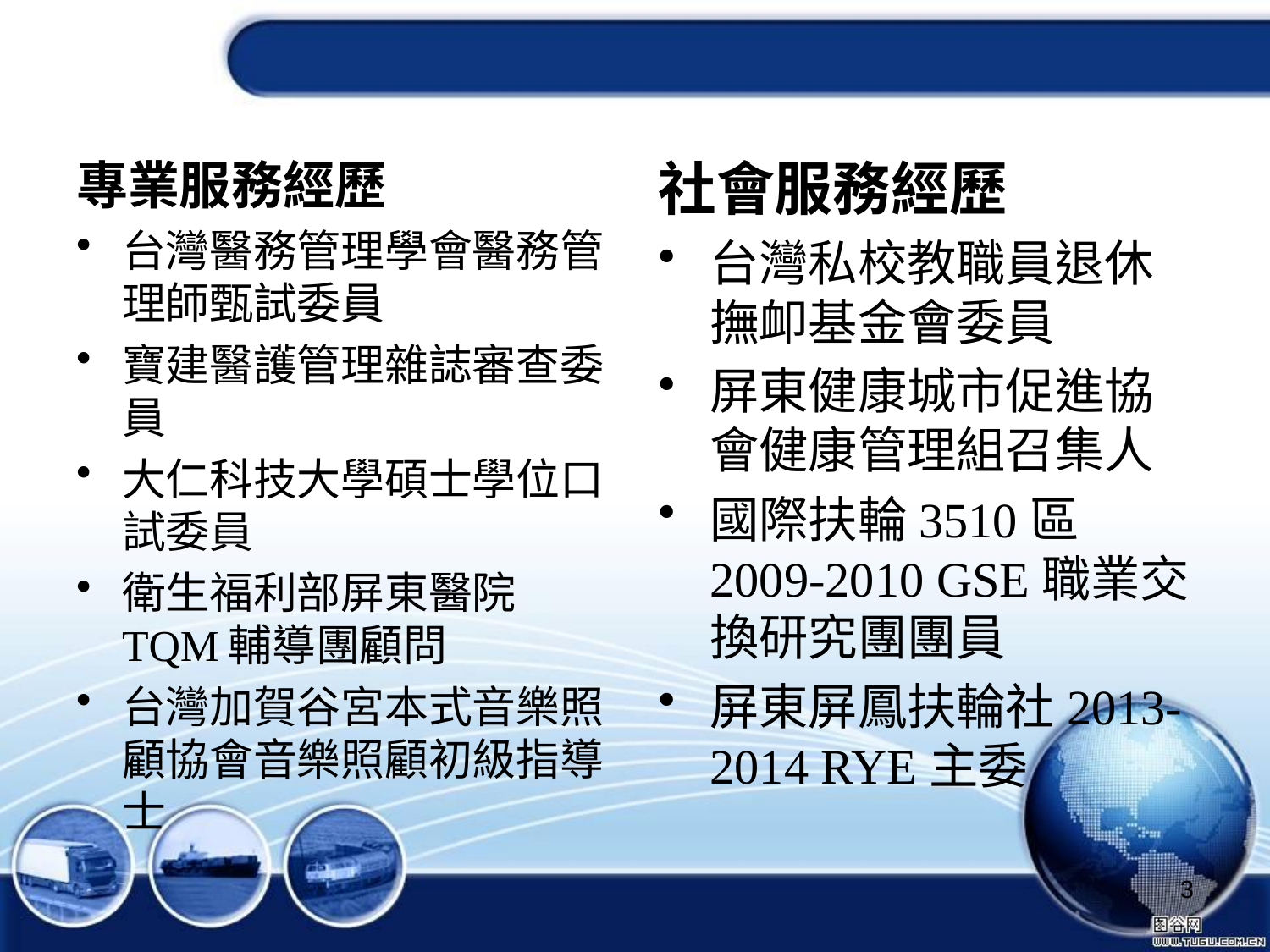

專業服務經歷
台灣醫務管理學會醫務管理師甄試委員
寶建醫護管理雜誌審查委員
大仁科技大學碩士學位口試委員
衛生福利部屏東醫院TQM輔導團顧問
台灣加賀谷宮本式音樂照顧協會音樂照顧初級指導士

社會服務經歷
台灣私校教職員退休撫卹基金會委員
屏東健康城市促進協會健康管理組召集人
國際扶輪3510區2009-2010 GSE職業交換研究團團員
屏東屏鳳扶輪社2013-2014 RYE主委

3